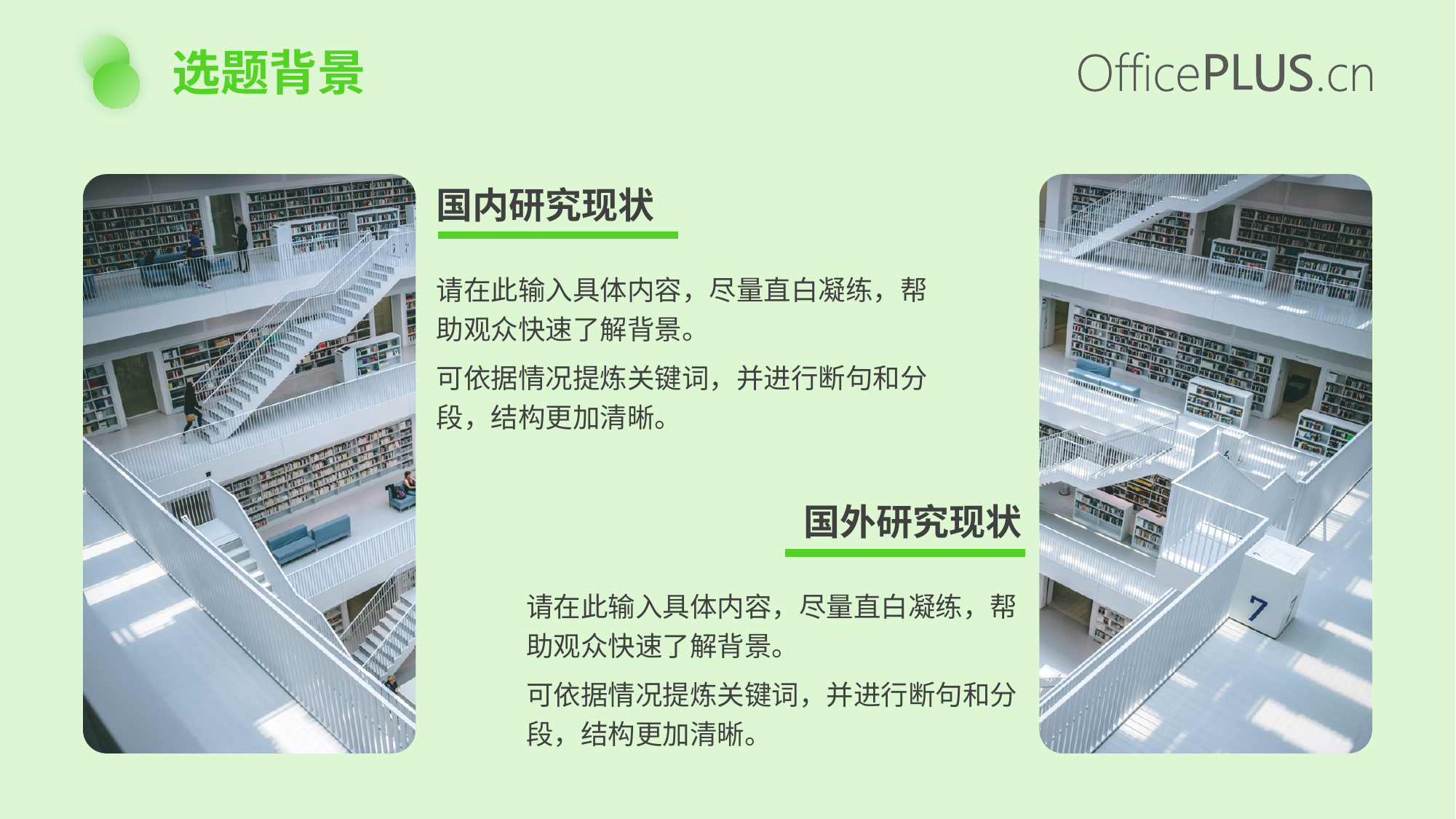

选题背景

国内研究现状

请在此输入具体内容，尽量直白凝练，帮助观众快速了解背景。
可依据情况提炼关键词，并进行断句和分段，结构更加清晰。
国外研究现状
请在此输入具体内容，尽量直白凝练，帮助观众快速了解背景。
可依据情况提炼关键词，并进行断句和分段，结构更加清晰。